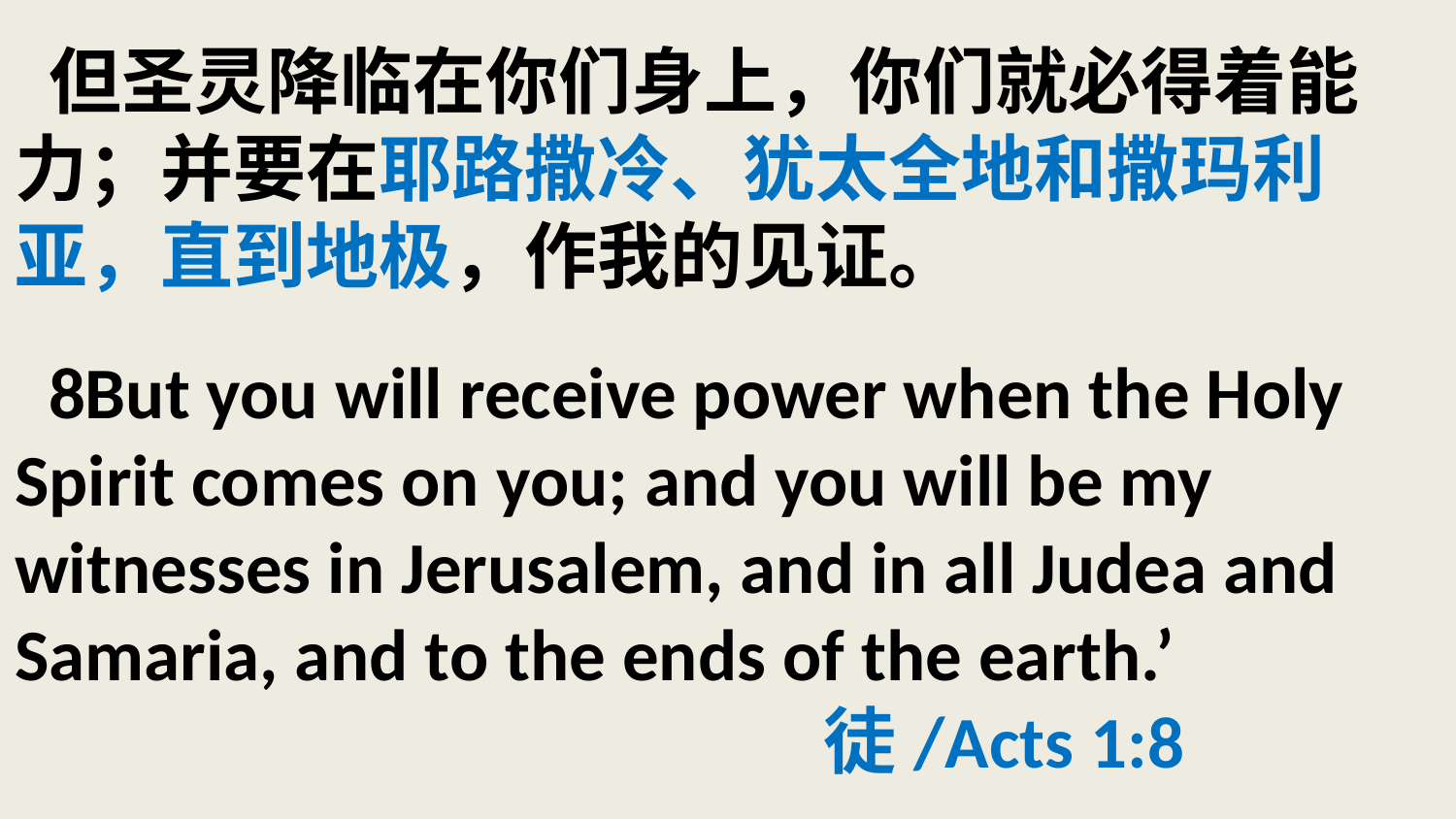

# 但圣灵降临在你们身上，你们就必得着能力；并要在耶路撒冷、犹太全地和撒玛利亚，直到地极，作我的见证。 8But you will receive power when the Holy Spirit comes on you; and you will be my witnesses in Jerusalem, and in all Judea and Samaria, and to the ends of the earth.’ 徒/Acts 1:8